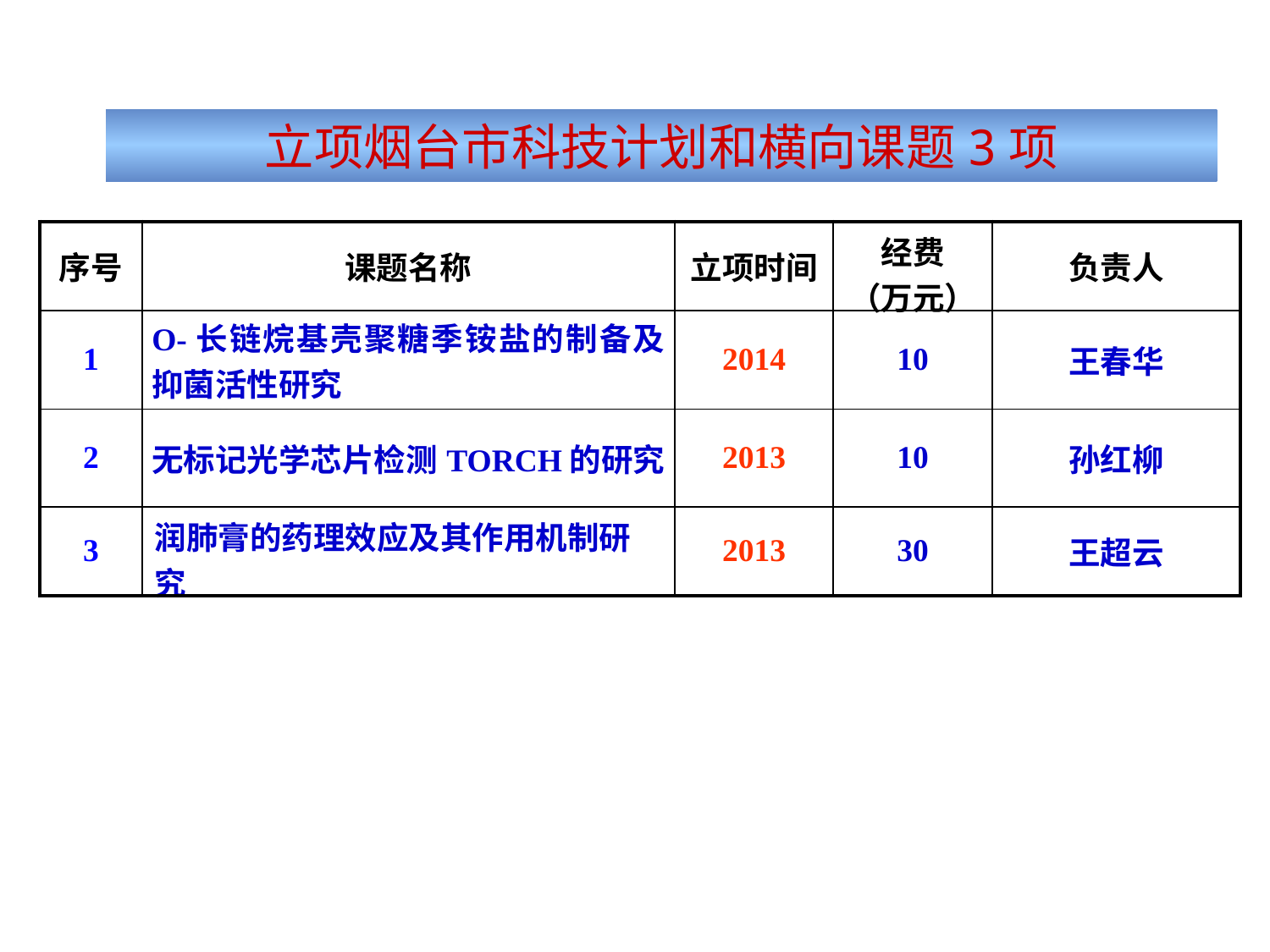

立项烟台市科技计划和横向课题3项
| 序号 | 课题名称 | 立项时间 | 经费 （万元） | 负责人 |
| --- | --- | --- | --- | --- |
| 1 | O-长链烷基壳聚糖季铵盐的制备及抑菌活性研究 | 2014 | 10 | 王春华 |
| 2 | 无标记光学芯片检测TORCH的研究 | 2013 | 10 | 孙红柳 |
| 3 | 润肺膏的药理效应及其作用机制研究 | 2013 | 30 | 王超云 |